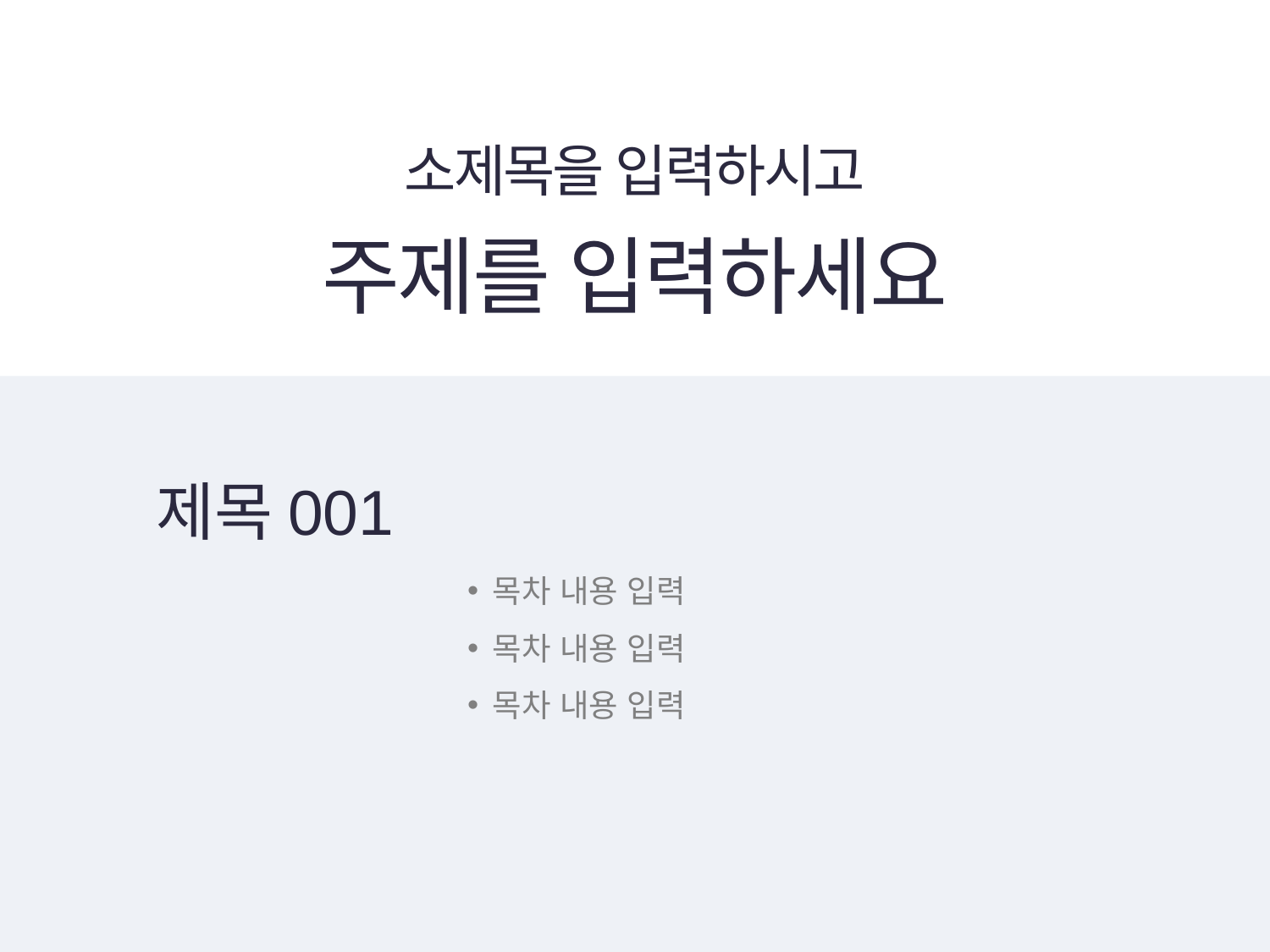

소제목을 입력하시고
주제를 입력하세요
제목001
목차 내용 입력
목차 내용 입력
목차 내용 입력
2